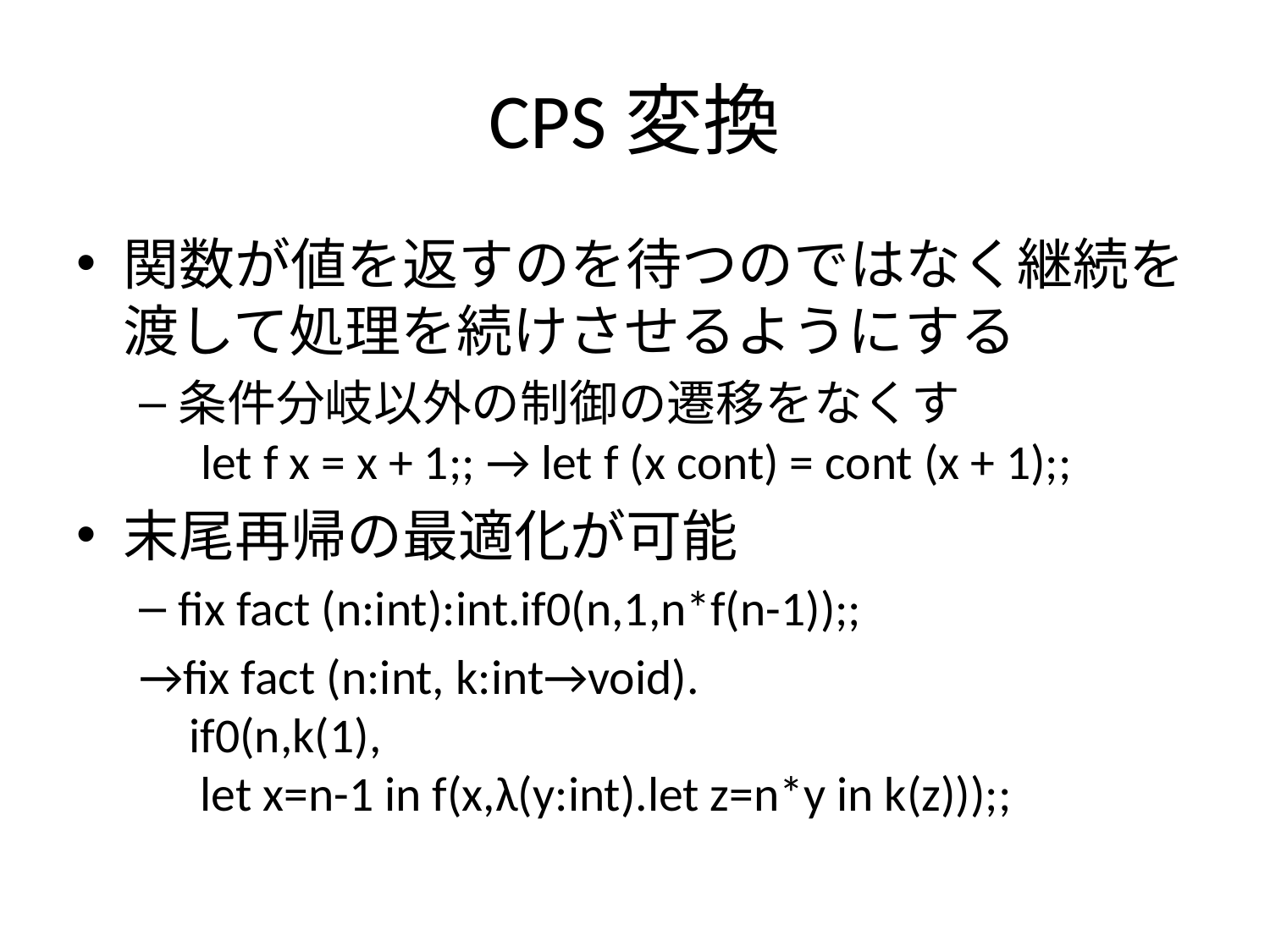

# CPS変換
関数が値を返すのを待つのではなく継続を
渡して処理を続けさせるようにする
条件分岐以外の制御の遷移をなくす
 let f x = x + 1;; → let f (x cont) = cont (x + 1);;
末尾再帰の最適化が可能
fix fact (n:int):int.if0(n,1,n*f(n-1));;
→fix fact (n:int, k:int→void).
 if0(n,k(1),
  let x=n-1 in f(x,λ(y:int).let z=n*y in k(z)));;